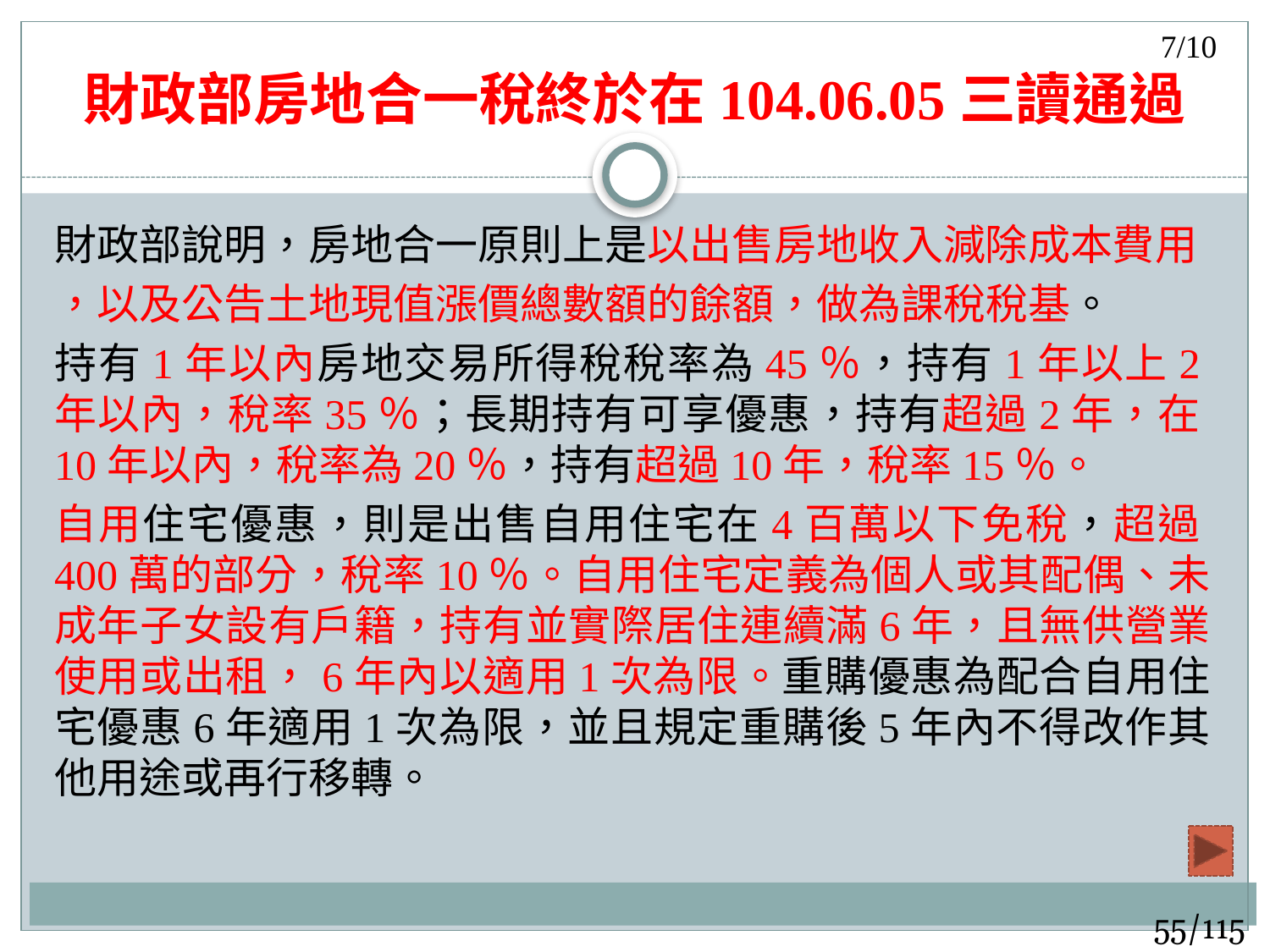

7/10
# 財政部房地合一稅終於在104.06.05三讀通過

財政部說明，房地合一原則上是以出售房地收入減除成本費用
，以及公告土地現值漲價總數額的餘額，做為課稅稅基。
持有1年以內房地交易所得稅稅率為45％，持有1年以上2年以內，稅率35％；長期持有可享優惠，持有超過2年，在10年以內，稅率為20％，持有超過10年，稅率15％。
自用住宅優惠，則是出售自用住宅在4百萬以下免稅，超過400萬的部分，稅率10％。自用住宅定義為個人或其配偶、未成年子女設有戶籍，持有並實際居住連續滿6年，且無供營業使用或出租，6年內以適用1次為限。重購優惠為配合自用住宅優惠6年適用1次為限，並且規定重購後5年內不得改作其他用途或再行移轉。